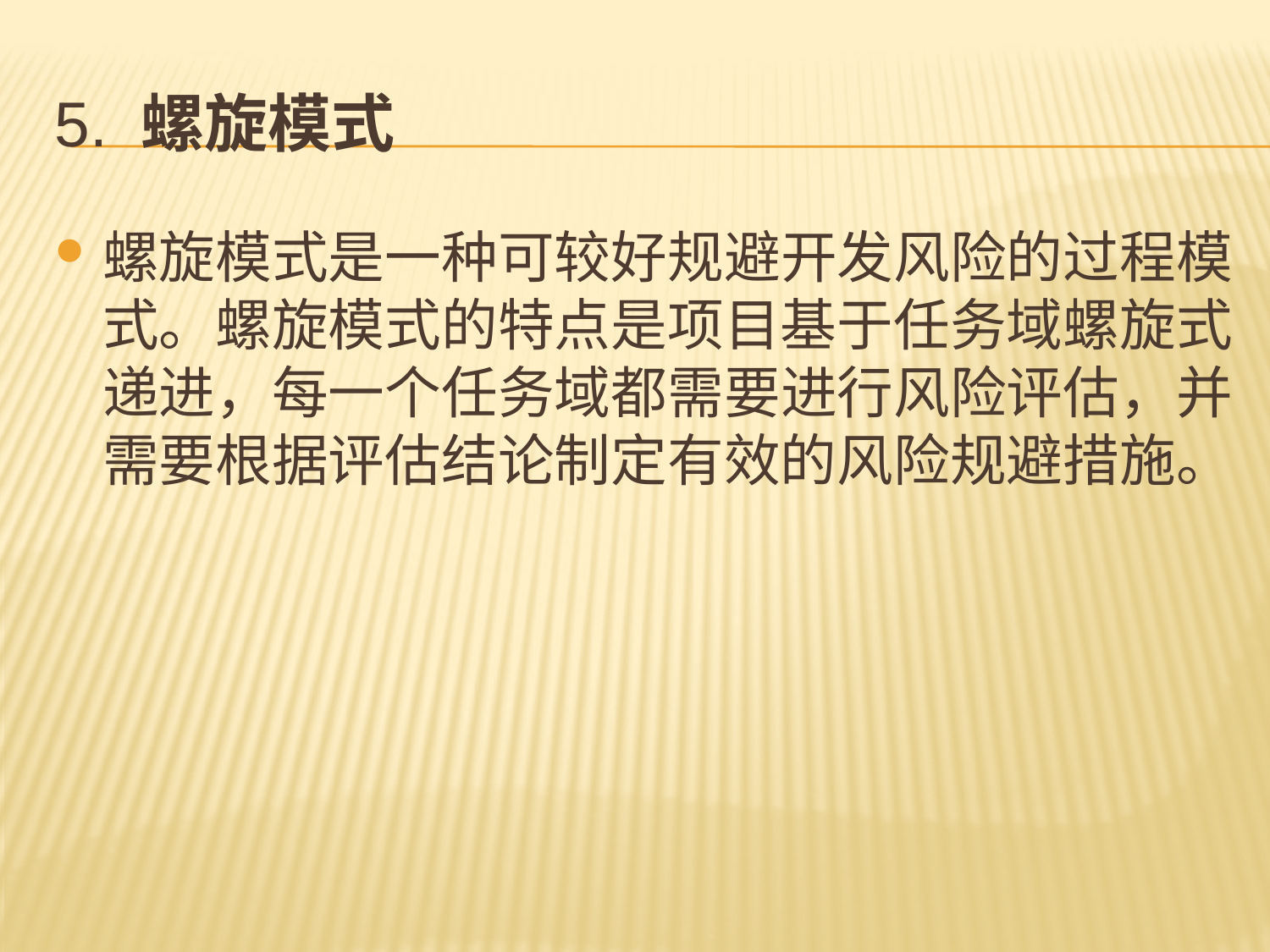

# 5. 螺旋模式
螺旋模式是一种可较好规避开发风险的过程模式。螺旋模式的特点是项目基于任务域螺旋式递进，每一个任务域都需要进行风险评估，并需要根据评估结论制定有效的风险规避措施。